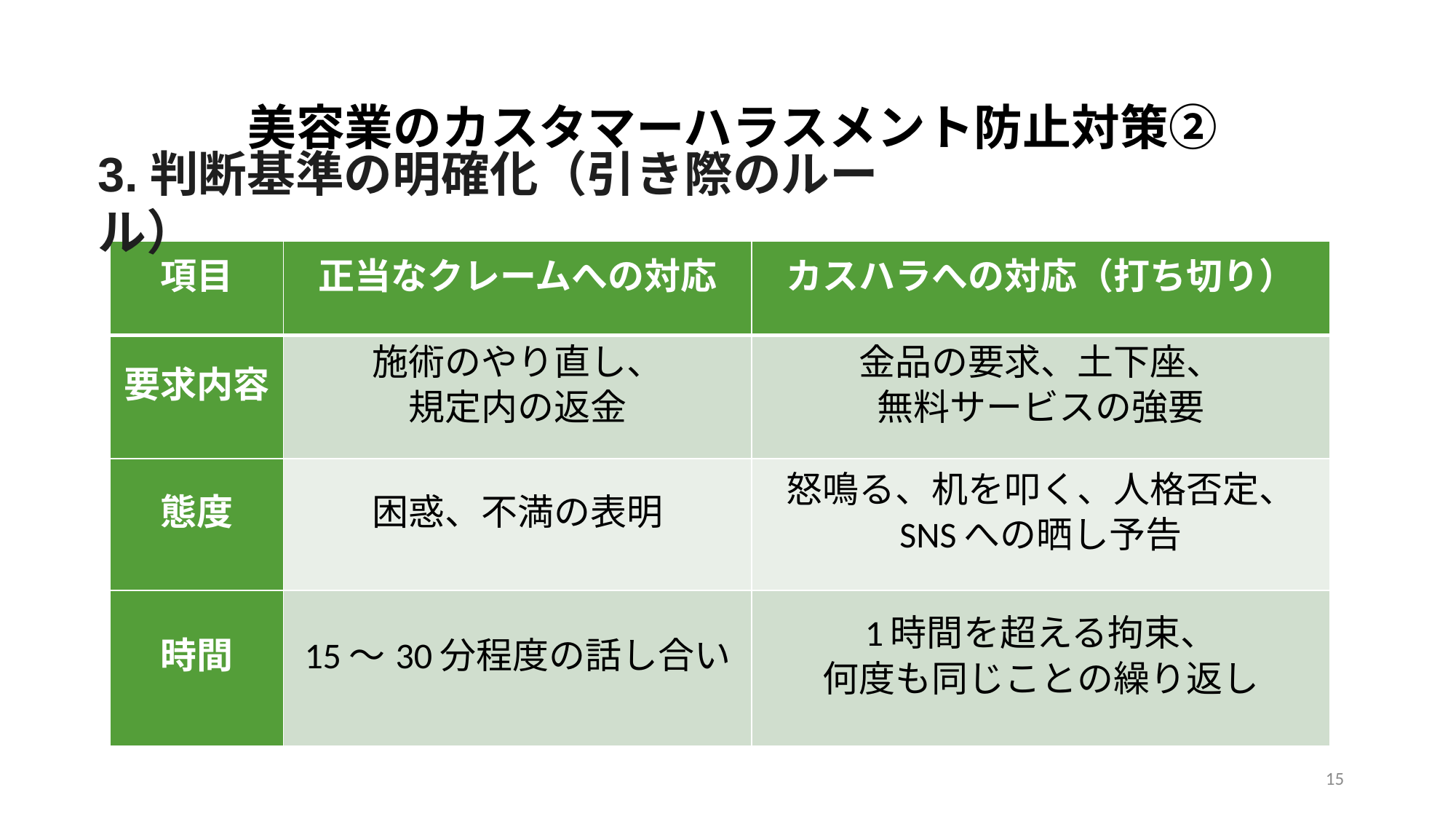

# 美容業のカスタマーハラスメント防止対策②
3.判断基準の明確化（引き際のルール）
| 項目 | 正当なクレームへの対応 | カスハラへの対応（打ち切り） |
| --- | --- | --- |
| 要求内容 | 施術のやり直し、 規定内の返金 | 金品の要求、土下座、 無料サービスの強要 |
| 態度 | 困惑、不満の表明 | 怒鳴る、机を叩く、人格否定、 SNSへの晒し予告 |
| 時間 | 15〜30分程度の話し合い | 1時間を超える拘束、 何度も同じことの繰り返し |
15